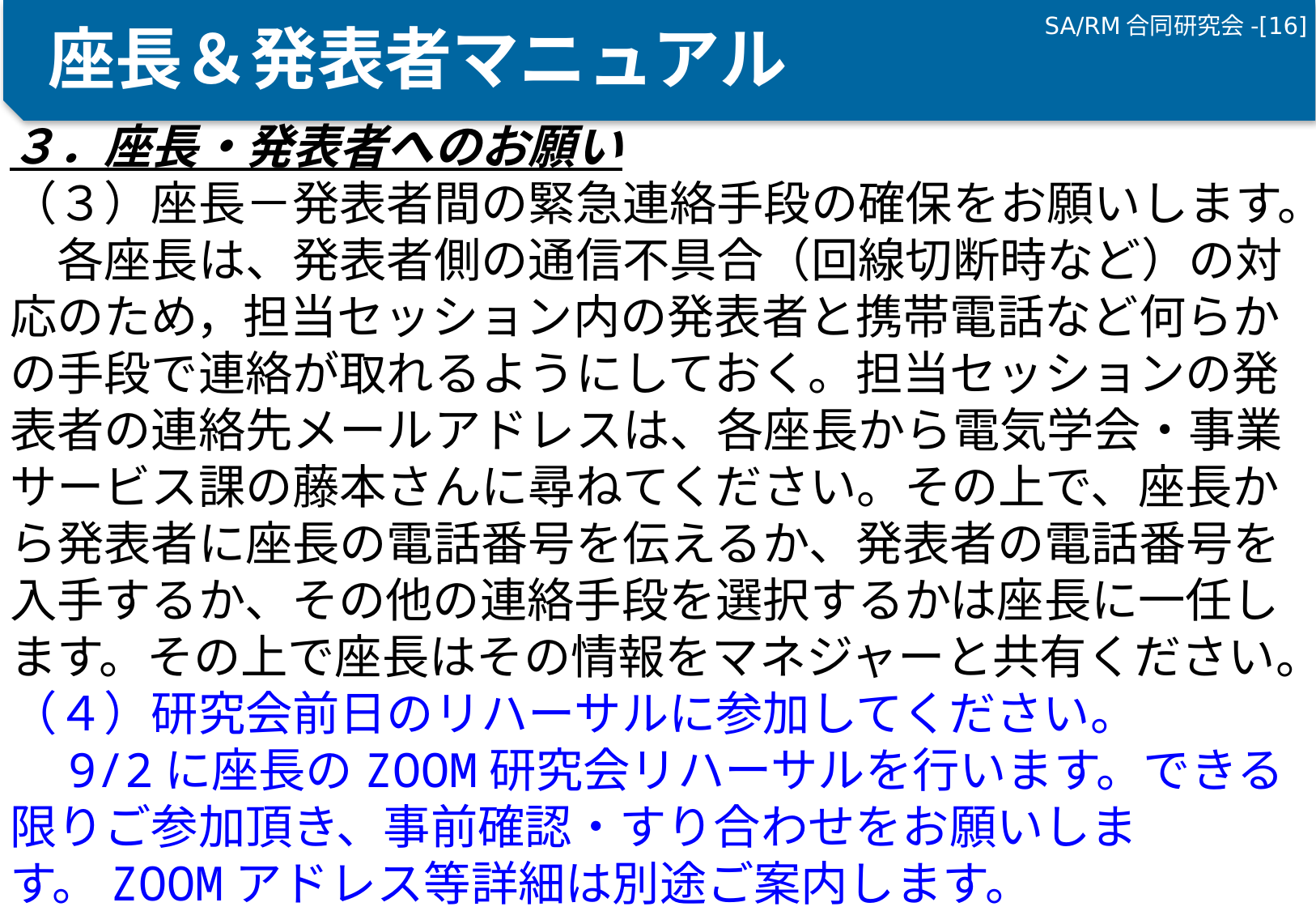

座長＆発表者マニュアル
３．座長・発表者へのお願い
（３）座長－発表者間の緊急連絡手段の確保をお願いします。
　各座長は、発表者側の通信不具合（回線切断時など）の対応のため，担当セッション内の発表者と携帯電話など何らかの手段で連絡が取れるようにしておく。担当セッションの発表者の連絡先メールアドレスは、各座長から電気学会・事業サービス課の藤本さんに尋ねてください。その上で、座長から発表者に座長の電話番号を伝えるか、発表者の電話番号を入手するか、その他の連絡手段を選択するかは座長に一任します。その上で座長はその情報をマネジャーと共有ください。
（４）研究会前日のリハーサルに参加してください。
　9/2に座長のZOOM研究会リハーサルを行います。できる限りご参加頂き、事前確認・すり合わせをお願いします。ZOOMアドレス等詳細は別途ご案内します。